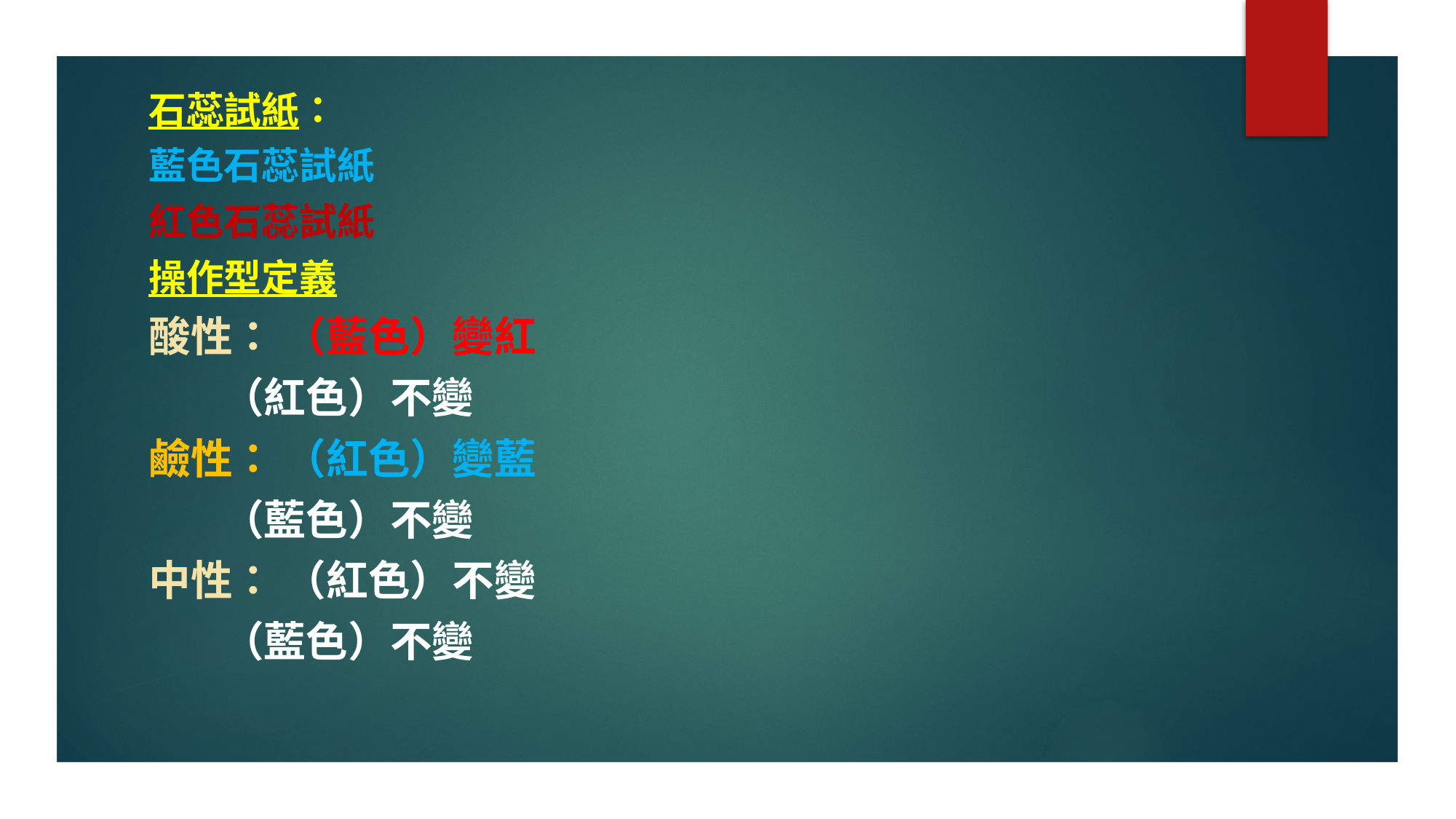

石蕊試紙：
藍色石蕊試紙
紅色石蕊試紙
操作型定義
酸性： （藍色）變紅
       （紅色）不變
鹼性： （紅色）變藍
       （藍色）不變
中性： （紅色）不變
       （藍色）不變